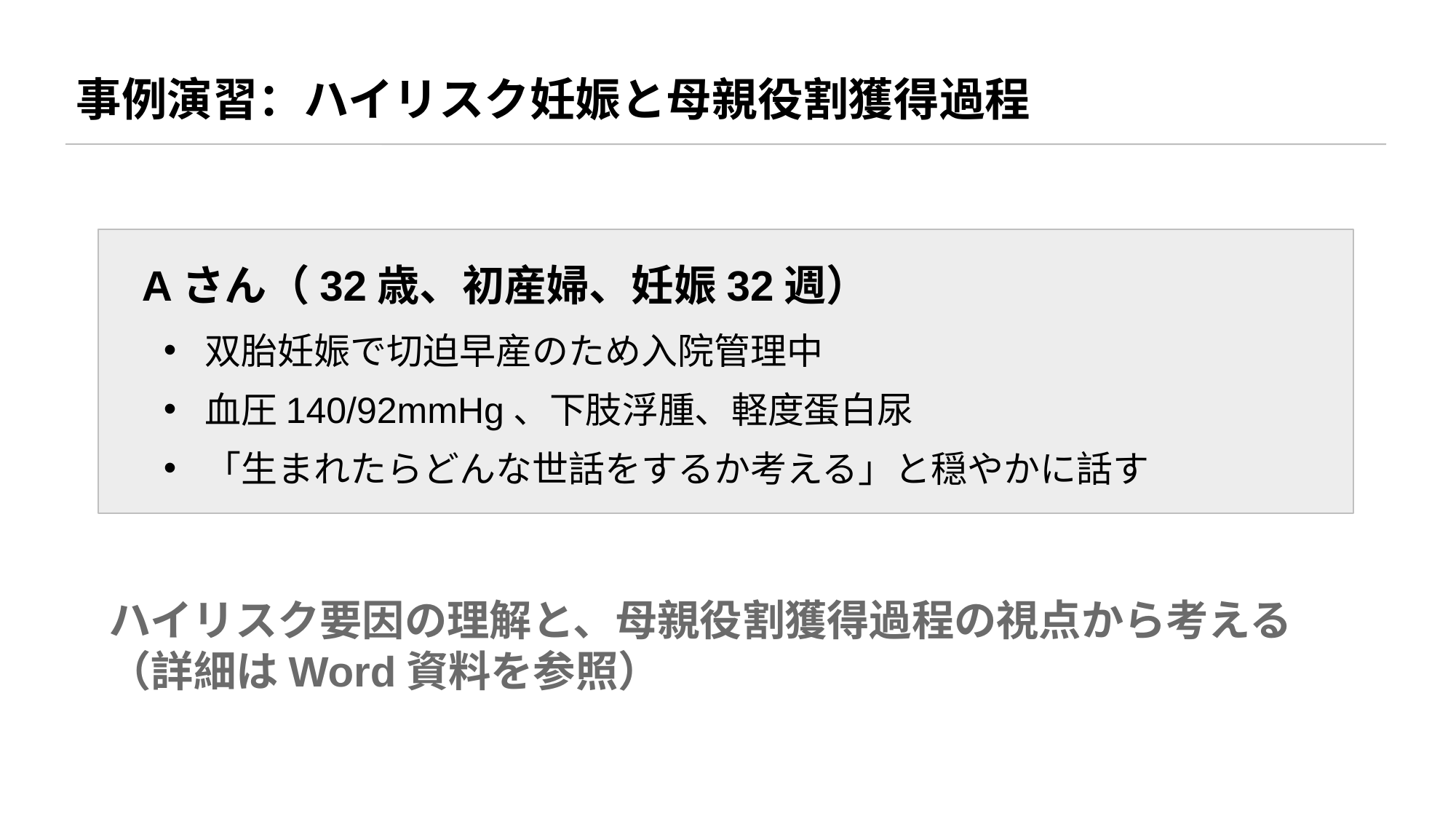

事例演習：ハイリスク妊娠と母親役割獲得過程

Aさん（32歳、初産婦、妊娠32週）
双胎妊娠で切迫早産のため入院管理中
血圧140/92mmHg、下肢浮腫、軽度蛋白尿
「生まれたらどんな世話をするか考える」と穏やかに話す
ハイリスク要因の理解と、母親役割獲得過程の視点から考える（詳細はWord資料を参照）